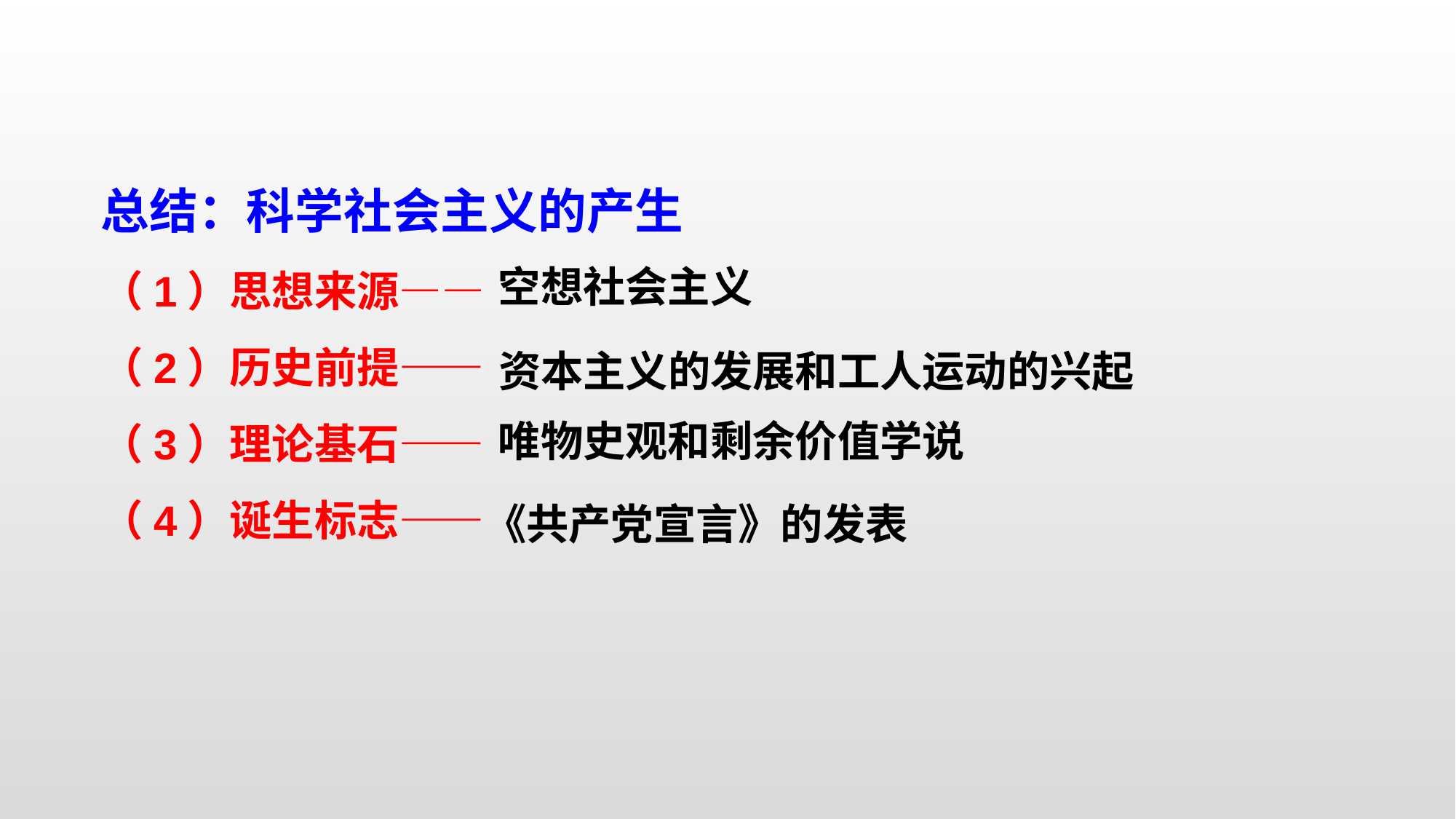

总结：科学社会主义的产生
（1）思想来源——
（2）历史前提——
（3）理论基石——
（4）诞生标志——
空想社会主义
资本主义的发展和工人运动的兴起
唯物史观和剩余价值学说
《共产党宣言》的发表